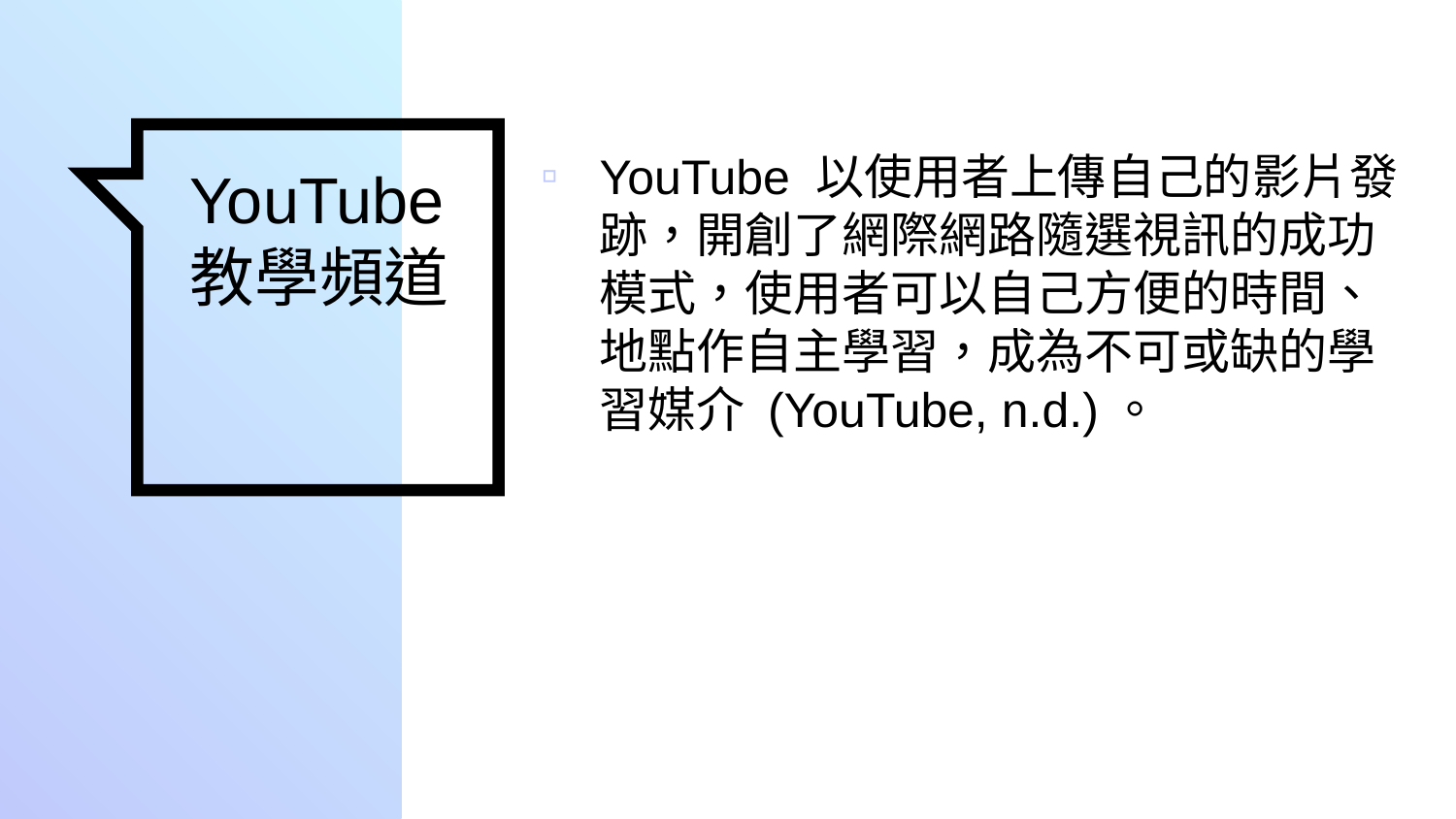

YouTube 以使用者上傳自己的影片發跡，開創了網際網路隨選視訊的成功模式，使用者可以自己方便的時間、地點作自主學習，成為不可或缺的學習媒介 (YouTube, n.d.)。

# YouTube 教學頻道
41